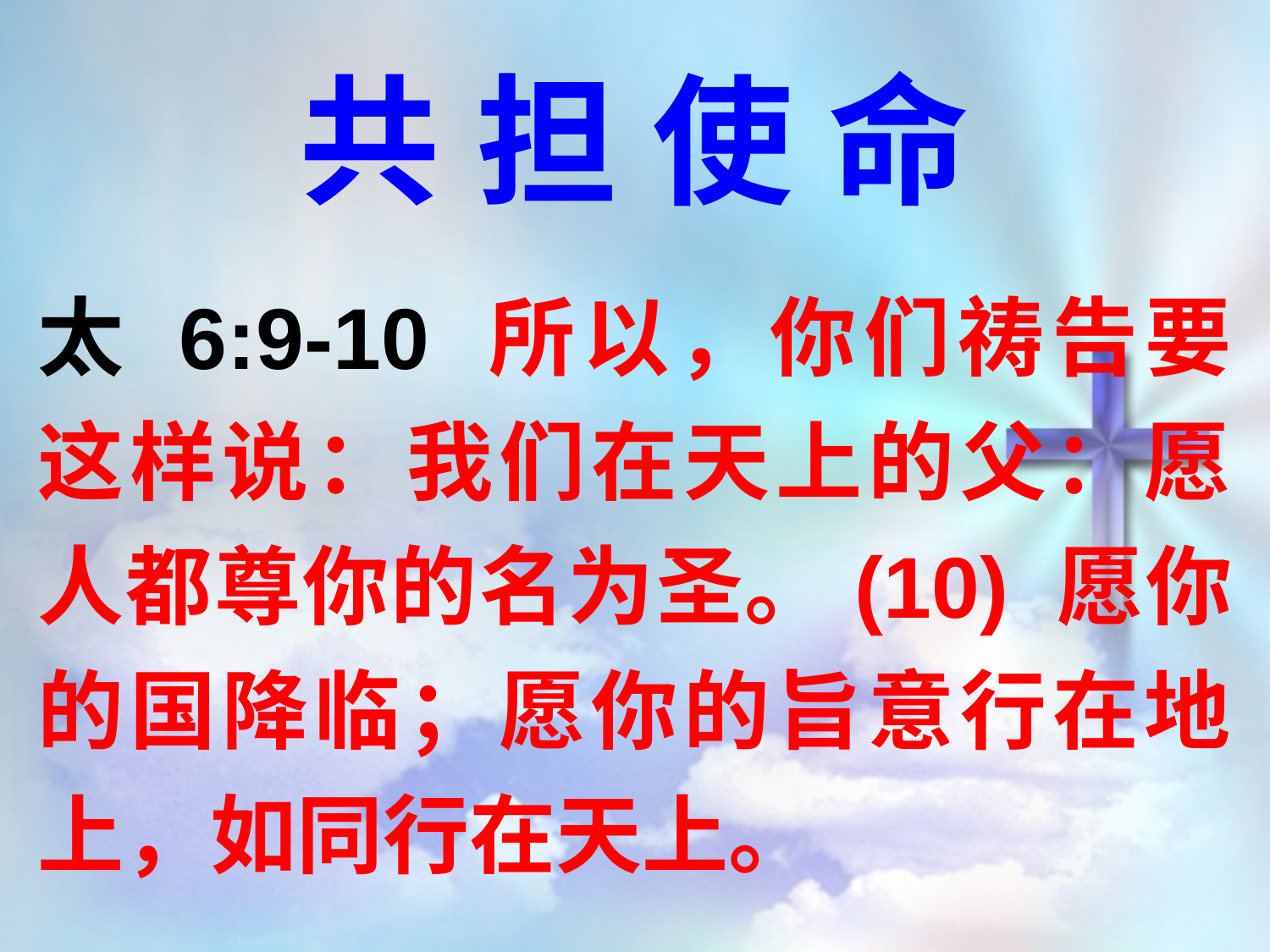

共担使命
太 6:9-10 所以，你们祷告要这样说：我们在天上的父：愿人都尊你的名为圣。(10) 愿你的国降临；愿你的旨意行在地上，如同行在天上。